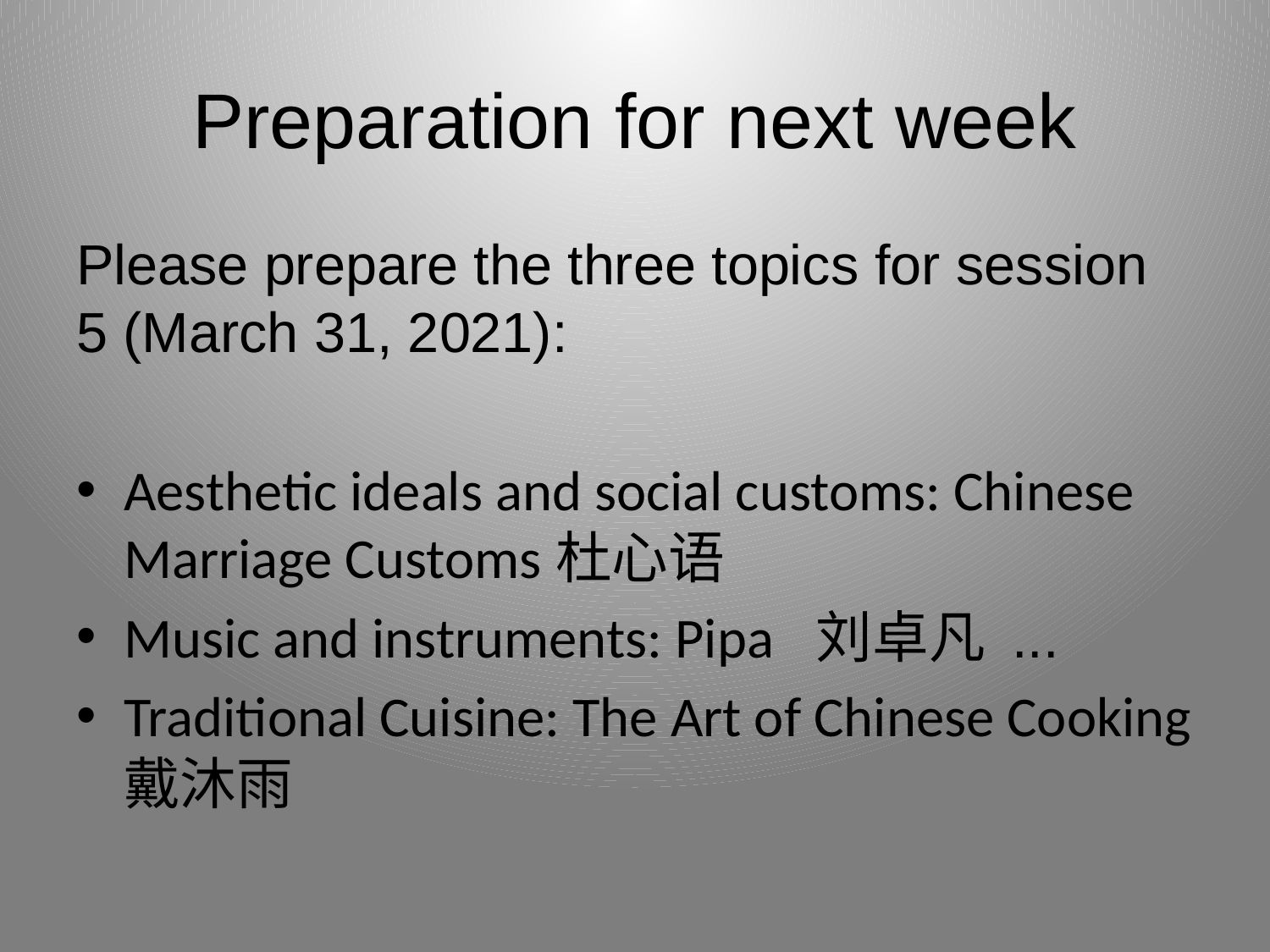

# Preparation for next week
Please prepare the three topics for session 5 (March 31, 2021):

Aesthetic ideals and social customs: Chinese Marriage Customs杜心语
Music and instruments: Pipa  刘卓凡 ...
Traditional Cuisine: The Art of Chinese Cooking戴沐雨